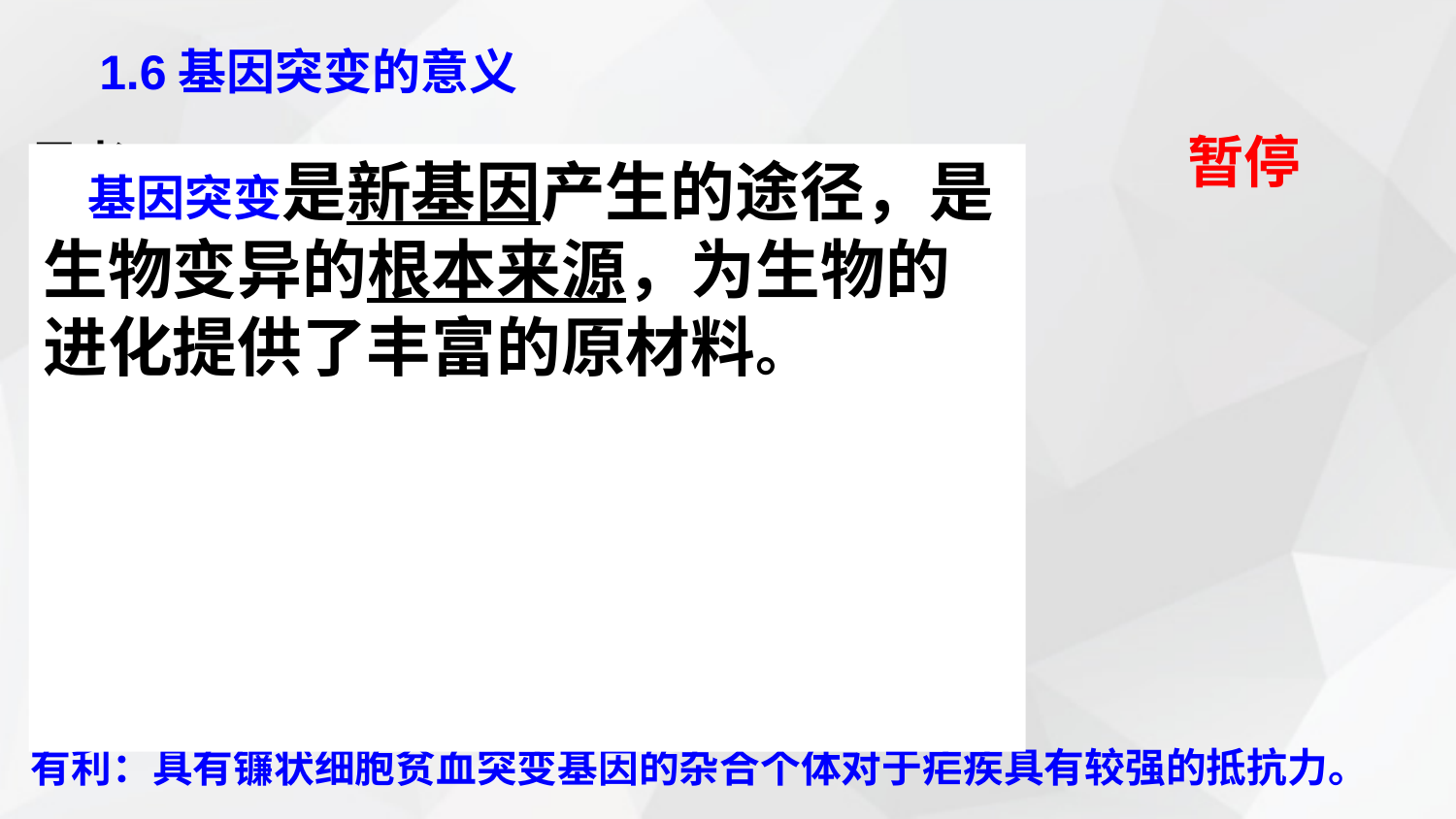

1.6基因突变的意义
暂停
思考：
1.基因突变能产生新基因吗？

2.基因突变后会改变生物的性状么？

3.基因突变对生物是有害还是有利呢？
   基因突变是新基因产生的途径，是生物变异的根本来源，为生物的进化提供了丰富的原材料。

能产生新基因
生物的性状不一定改变
中性的；有害的，也可能是有利的
有利：具有镰状细胞贫血突变基因的杂合个体对于疟疾具有较强的抵抗力。